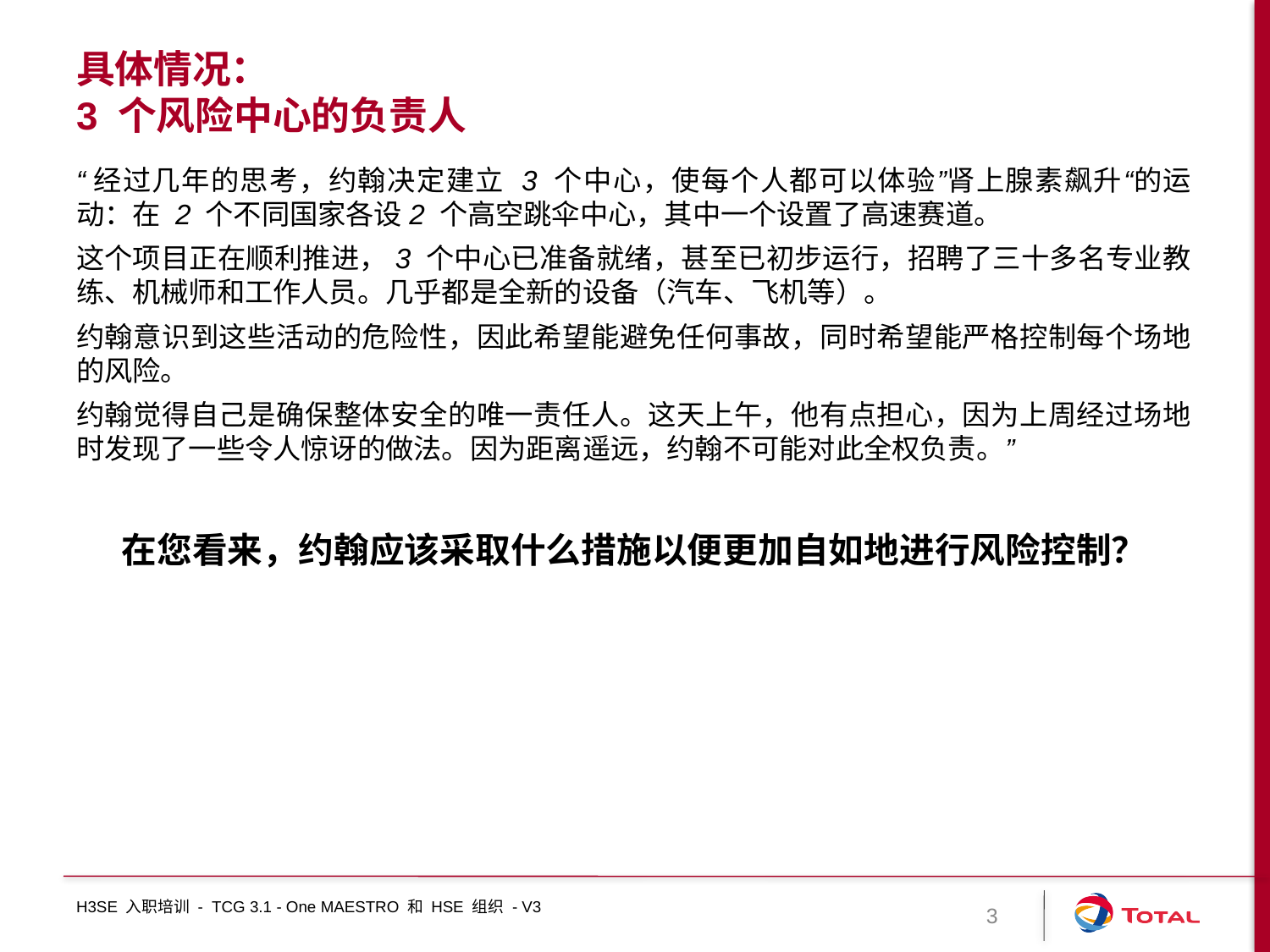

# 具体情况： 3 个风险中心的负责人
“经过几年的思考，约翰决定建立 3 个中心，使每个人都可以体验”肾上腺素飙升“的运动：在 2 个不同国家各设2 个高空跳伞中心，其中一个设置了高速赛道。
这个项目正在顺利推进，3 个中心已准备就绪，甚至已初步运行，招聘了三十多名专业教练、机械师和工作人员。几乎都是全新的设备（汽车、飞机等）。
约翰意识到这些活动的危险性，因此希望能避免任何事故，同时希望能严格控制每个场地的风险。
约翰觉得自己是确保整体安全的唯一责任人。这天上午，他有点担心，因为上周经过场地时发现了一些令人惊讶的做法。因为距离遥远，约翰不可能对此全权负责。”

在您看来，约翰应该采取什么措施以便更加自如地进行风险控制？
H3SE 入职培训 -  TCG 3.1 - One MAESTRO 和 HSE 组织 - V3
3